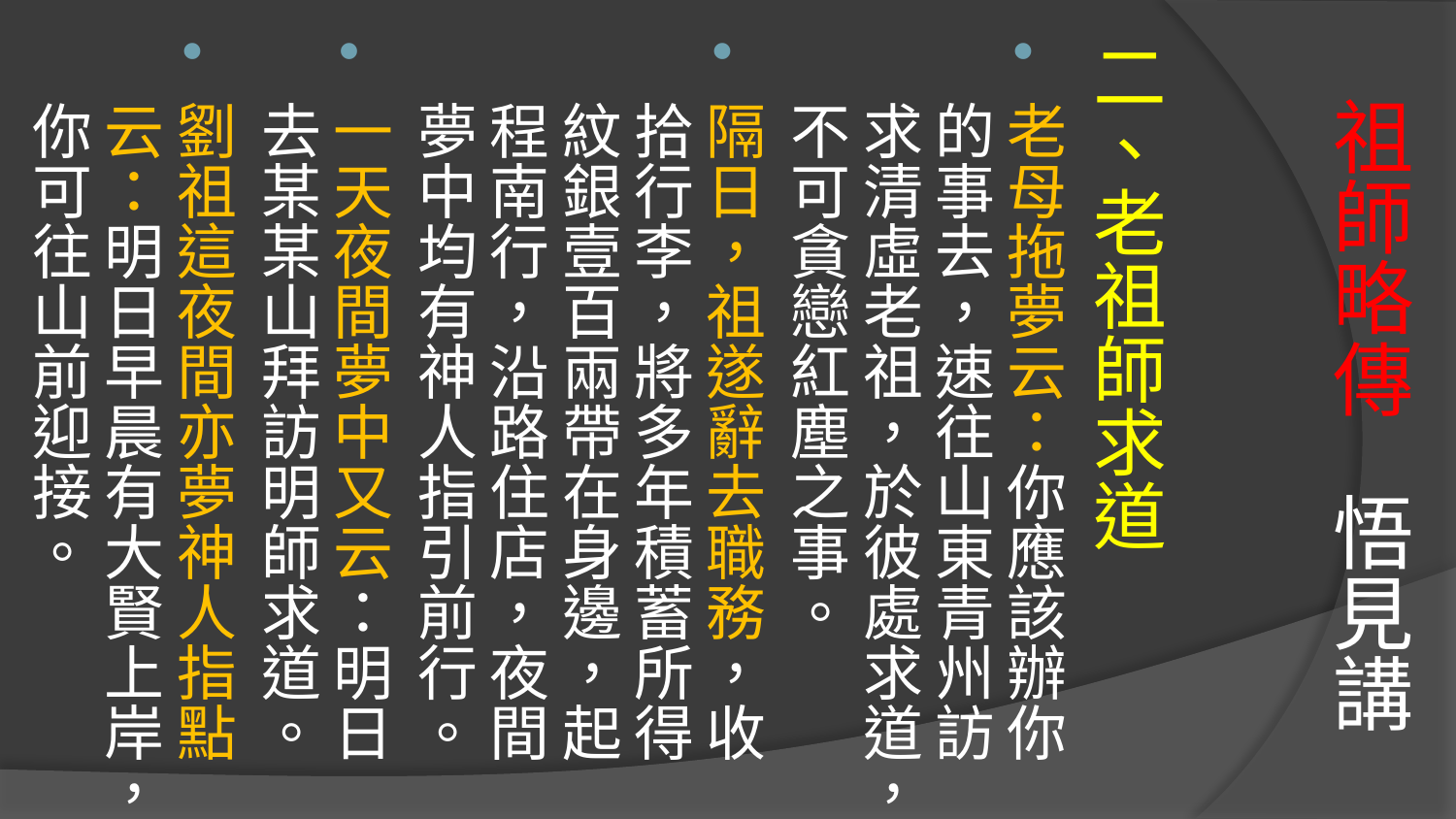

二、老祖師求道
老母拖夢云：你應該辦你的事去，速往山東青州訪求清虛老祖，於彼處求道，不可貪戀紅塵之事。
隔日，祖遂辭去職務，收拾行李，將多年積蓄所得紋銀壹百兩帶在身邊，起程南行，沿路住店，夜間夢中均有神人指引前行。
一天夜間夢中又云：明日去某某山拜訪明師求道。
劉祖這夜間亦夢神人指點云：明日早晨有大賢上岸，你可往山前迎接。
# 祖師略傳    悟見講